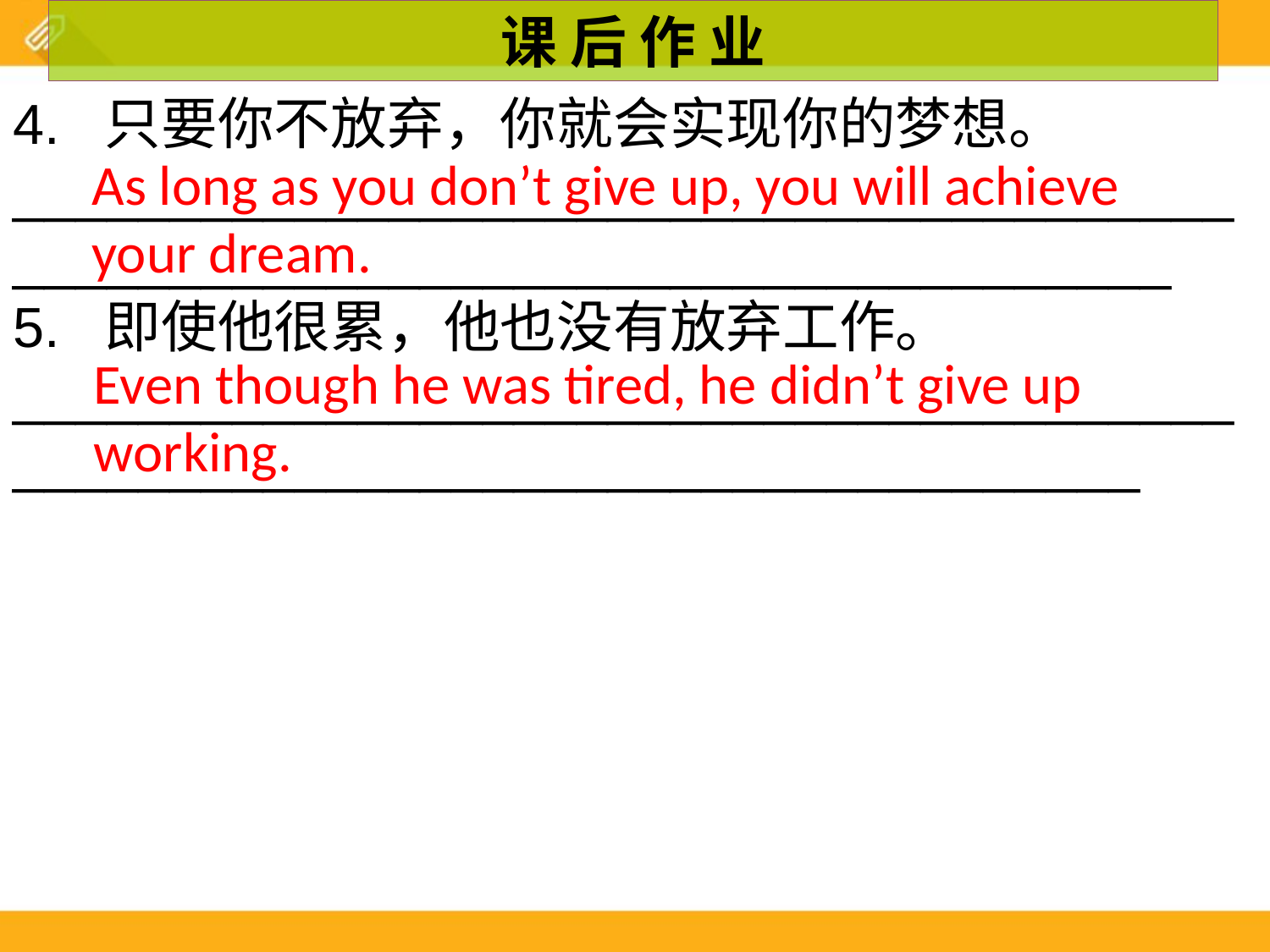

课 后 作 业
4.  只要你不放弃，你就会实现你的梦想。
____________________________________________________________________________
5.  即使他很累，他也没有放弃工作。
___________________________________________________________________________
As long as you don’t give up, you will achieve your dream.
Even though he was tired, he didn’t give up working.